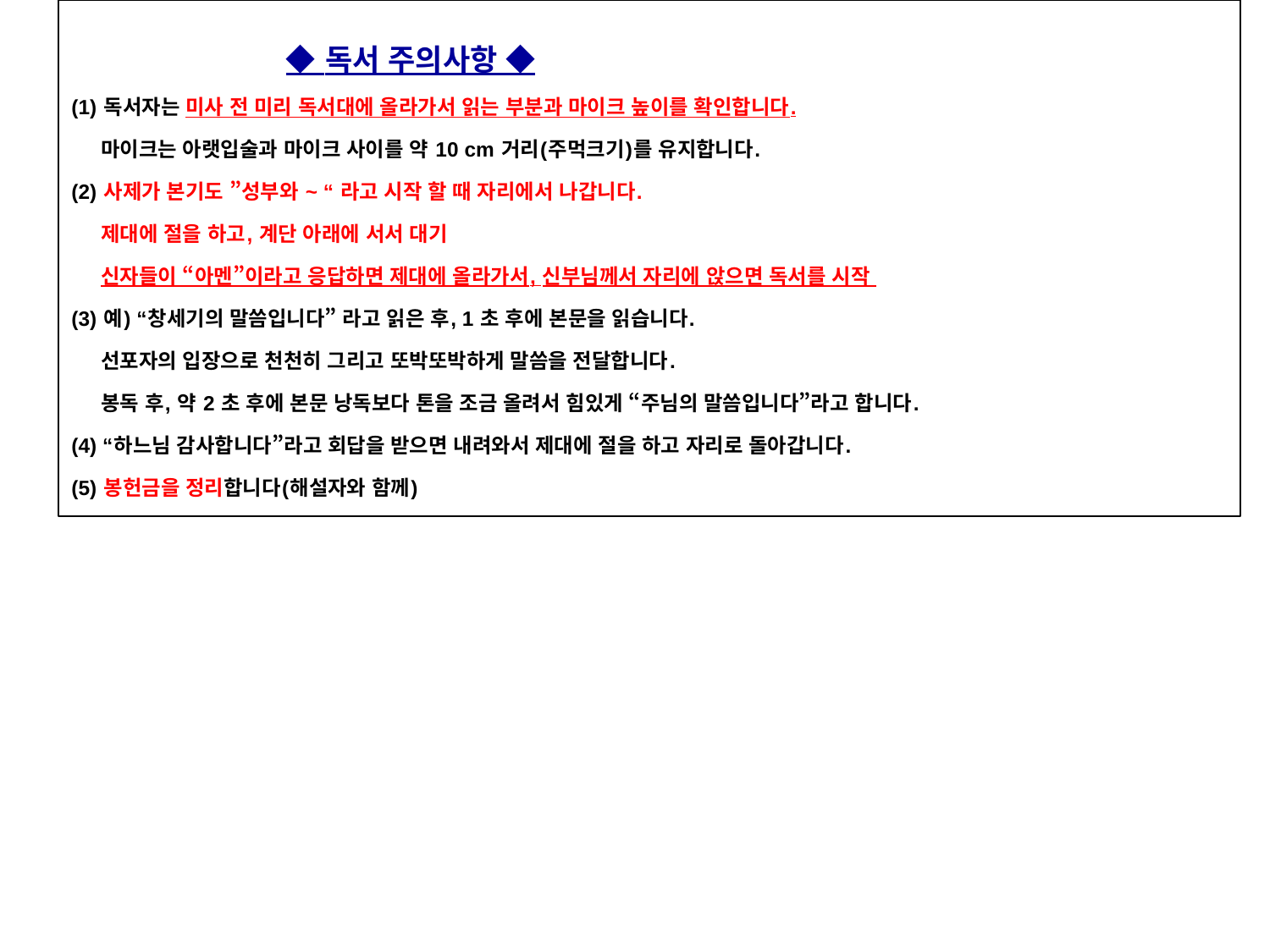

◆ 독서 주의사항 ◆
(1) 독서자는 미사 전 미리 독서대에 올라가서 읽는 부분과 마이크 높이를 확인합니다.
     마이크는 아랫입술과 마이크 사이를 약 10 cm 거리(주먹크기)를 유지합니다.
(2) 사제가 본기도 ”성부와 ~ “ 라고 시작 할 때 자리에서 나갑니다.
     제대에 절을 하고, 계단 아래에 서서 대기
     신자들이 “아멘”이라고 응답하면 제대에 올라가서, 신부님께서 자리에 앉으면 독서를 시작
(3) 예) “창세기의 말씀입니다” 라고 읽은 후, 1 초 후에 본문을 읽습니다.
     선포자의 입장으로 천천히 그리고 또박또박하게 말씀을 전달합니다.
     봉독 후, 약 2 초 후에 본문 낭독보다 톤을 조금 올려서 힘있게 “주님의 말씀입니다”라고 합니다.
(4) “하느님 감사합니다”라고 회답을 받으면 내려와서 제대에 절을 하고 자리로 돌아갑니다.
(5) 봉헌금을 정리합니다(해설자와 함께)